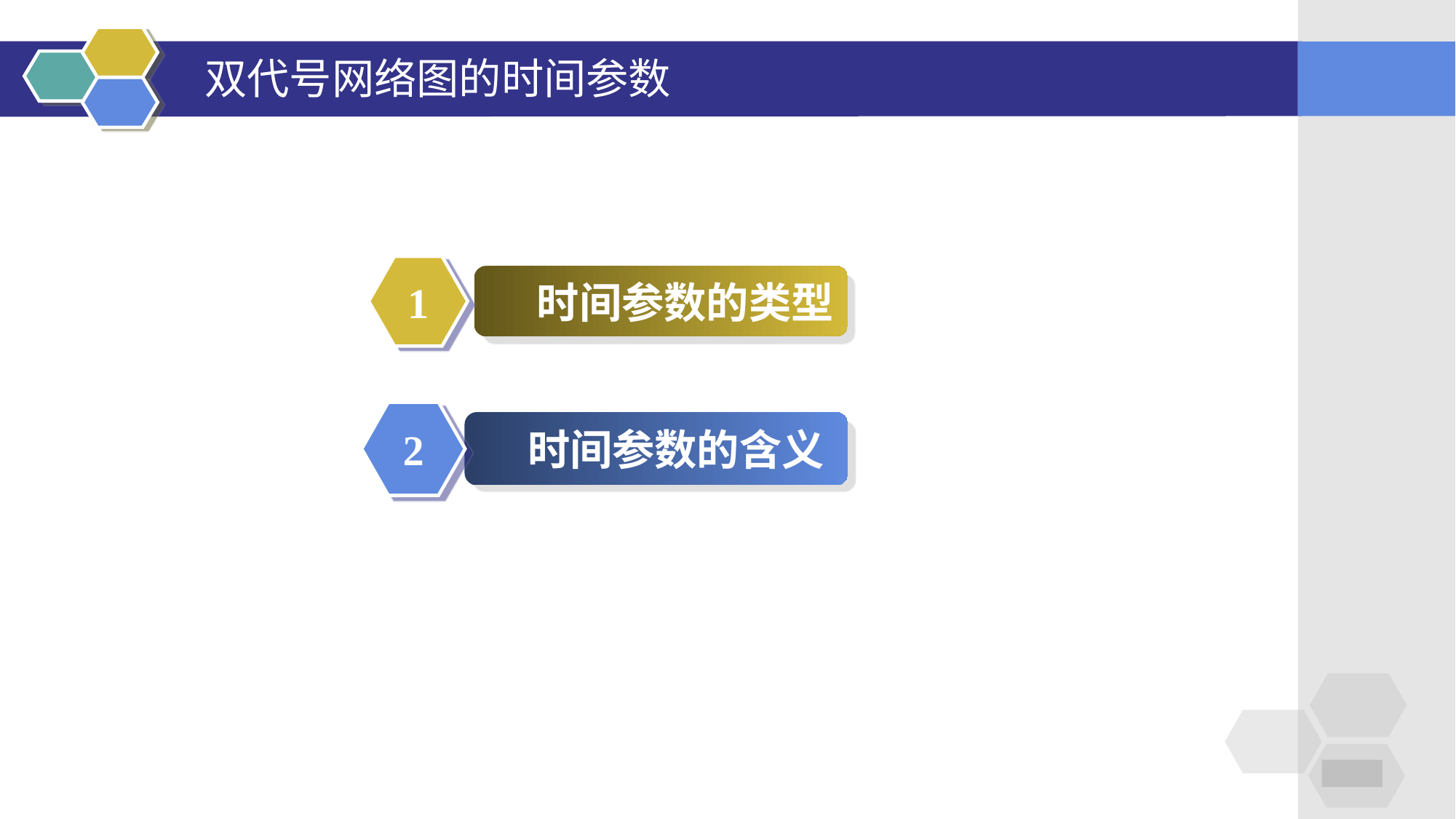

# 双代号网络图的时间参数

1
    时间参数的类型
2
    时间参数的含义
2